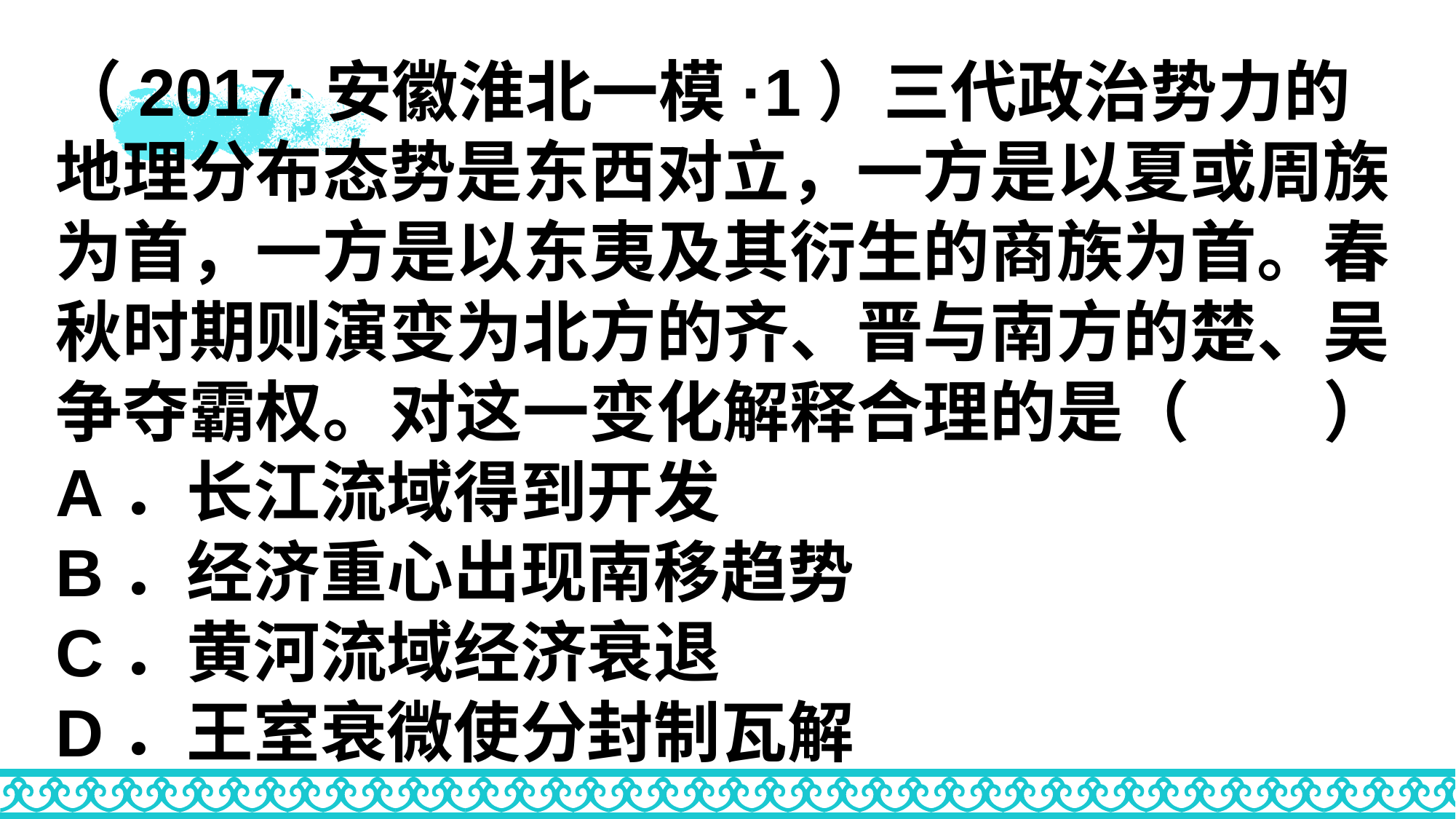

（2017·安徽淮北一模·1）三代政治势力的地理分布态势是东西对立，一方是以夏或周族为首，一方是以东夷及其衍生的商族为首。春秋时期则演变为北方的齐、晋与南方的楚、吴争夺霸权。对这一变化解释合理的是（　　）
A．长江流域得到开发
B．经济重心出现南移趋势
C．黄河流域经济衰退
D．王室衰微使分封制瓦解